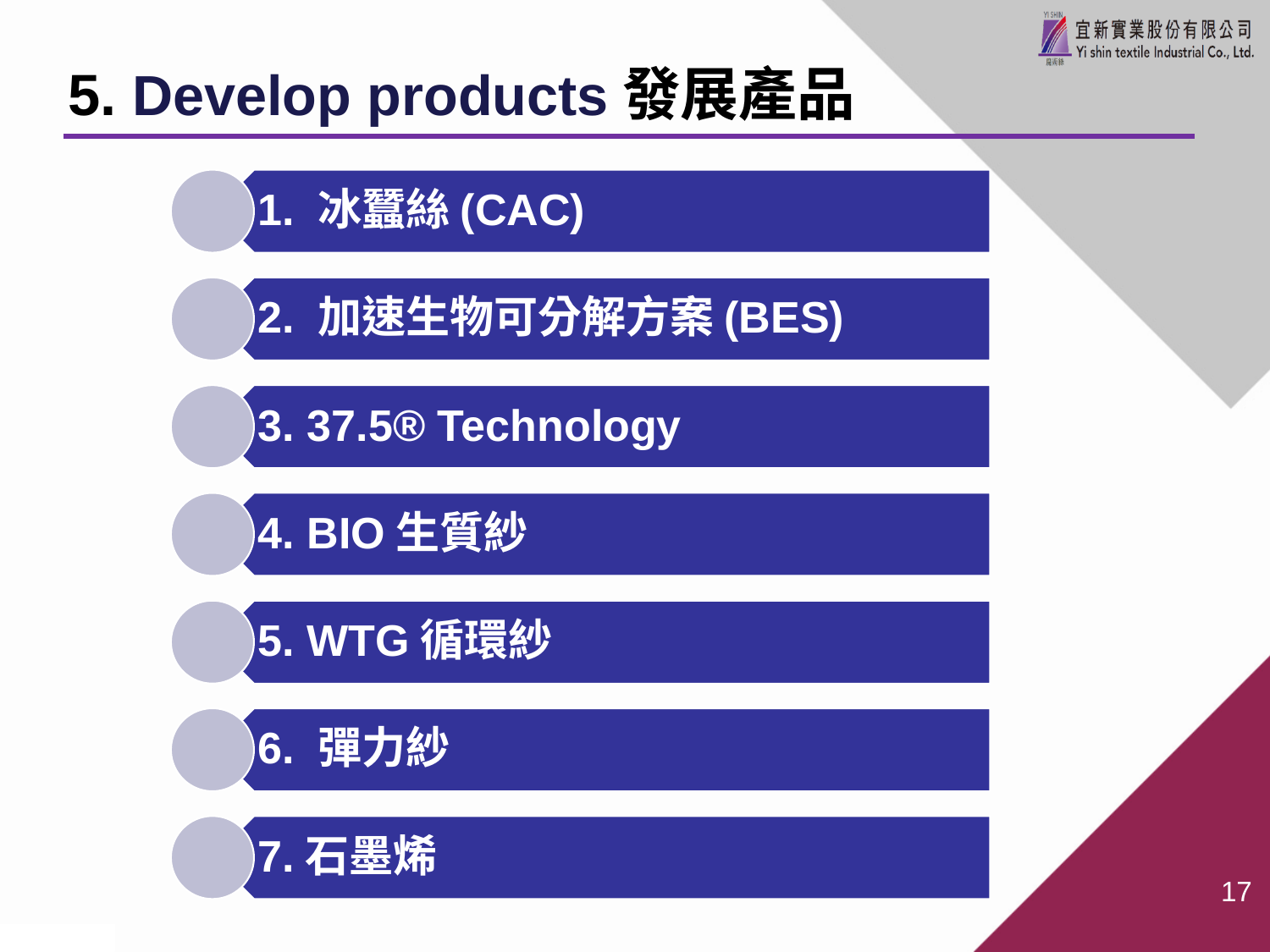

5. Develop products發展產品
1. 冰蠶絲(CAC)
2. 加速生物可分解方案(BES)
3. 37.5® Technology
4. BIO生質紗
5. WTG循環紗
6. 彈力紗
7.石墨烯
17